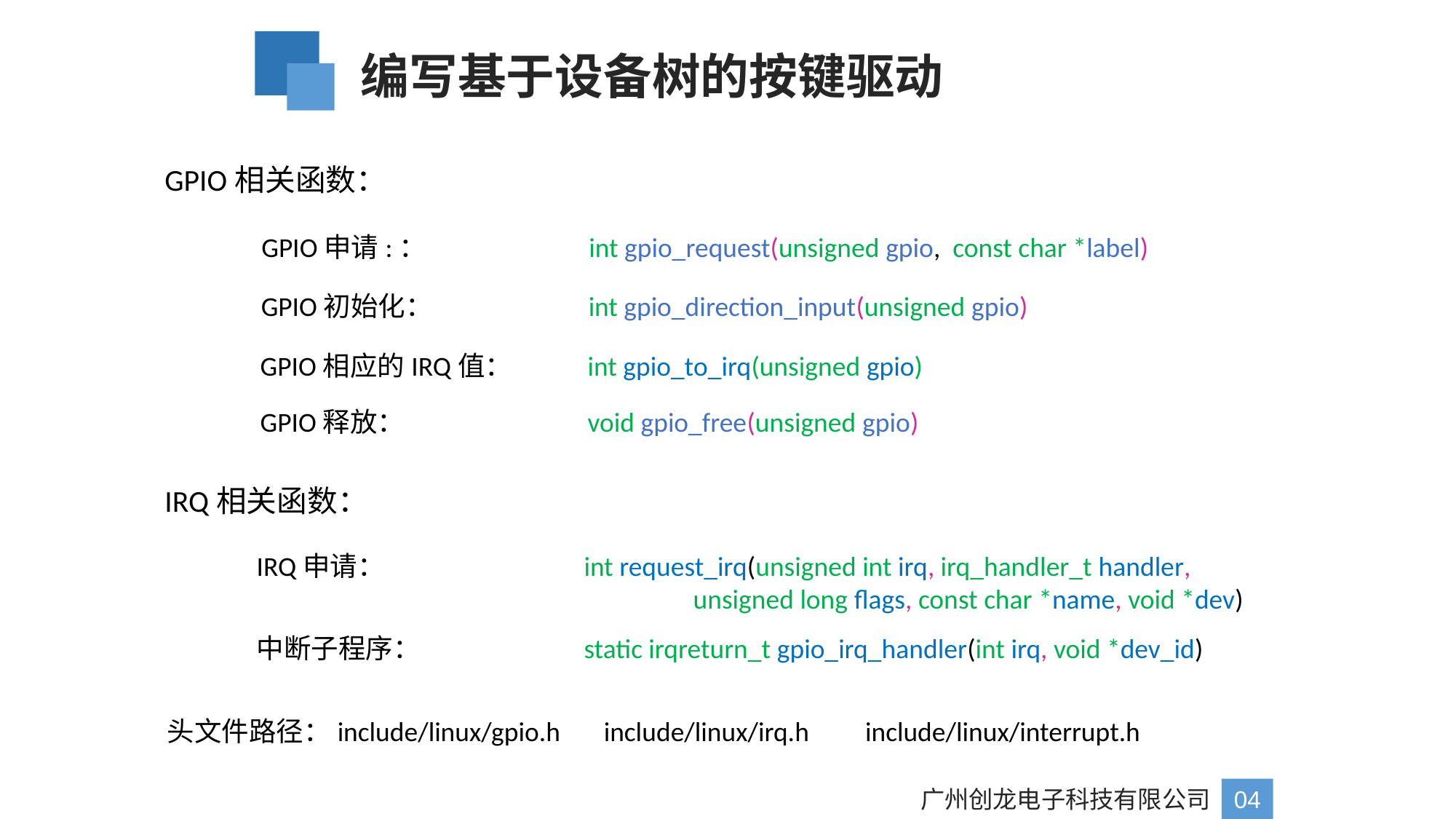

编写基于设备树的按键驱动
GPIO相关函数：
GPIO申请:：		int gpio_request(unsigned gpio,  const char *label)
GPIO初始化： 		int gpio_direction_input(unsigned gpio)
GPIO相应的IRQ值：	int gpio_to_irq(unsigned gpio)
GPIO释放：		void gpio_free(unsigned gpio)
IRQ相关函数：
IRQ申请：		int request_irq(unsigned int irq, irq_handler_t handler,
				unsigned long flags, const char *name, void *dev)
中断子程序：		static irqreturn_t gpio_irq_handler(int irq, void *dev_id)
头文件路径：include/linux/gpio.h	include/linux/irq.h	       include/linux/interrupt.h
广州创龙电子科技有限公司
04